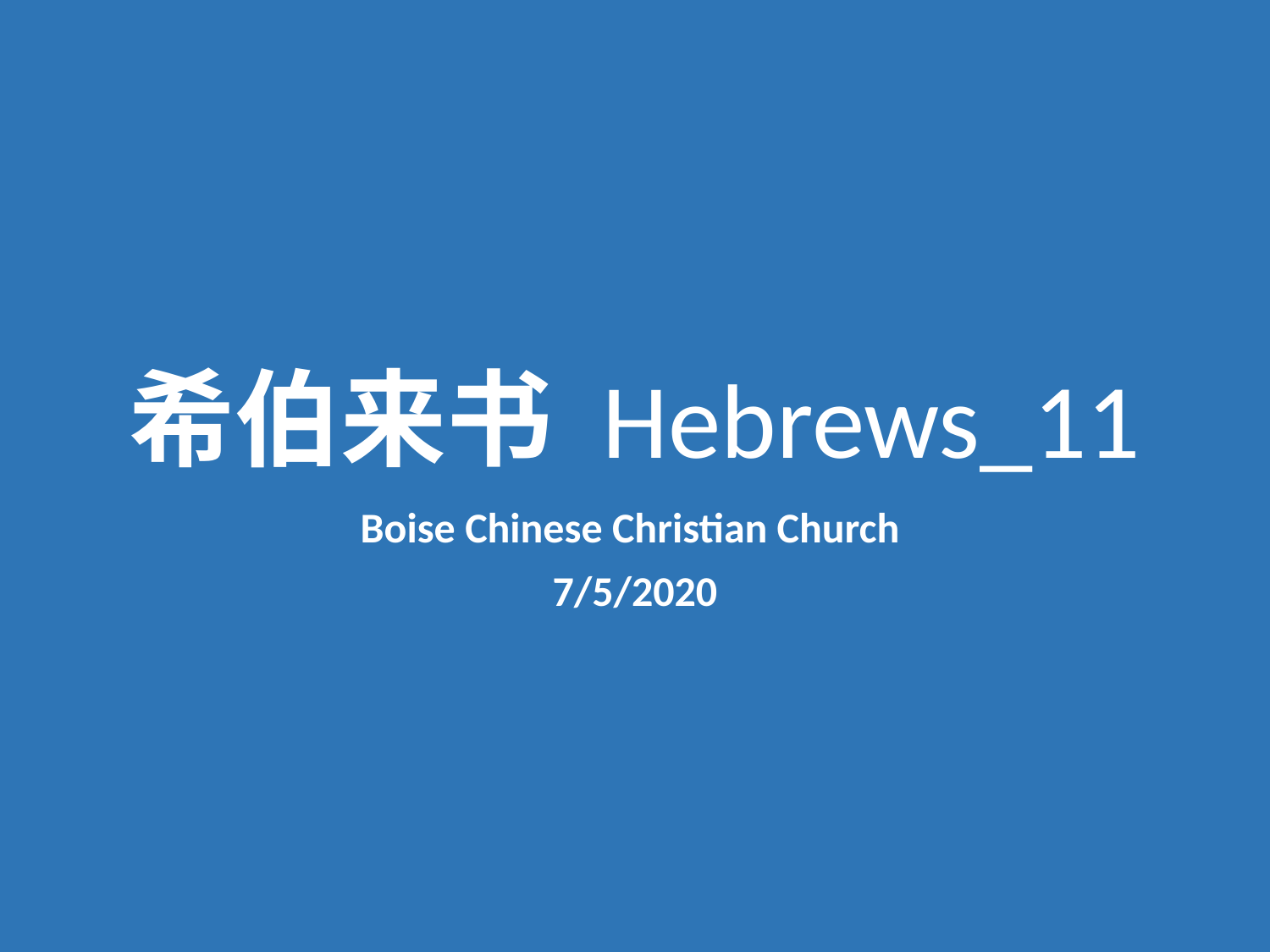

# 希伯来书 Hebrews_11
Boise Chinese Christian Church
7/5/2020